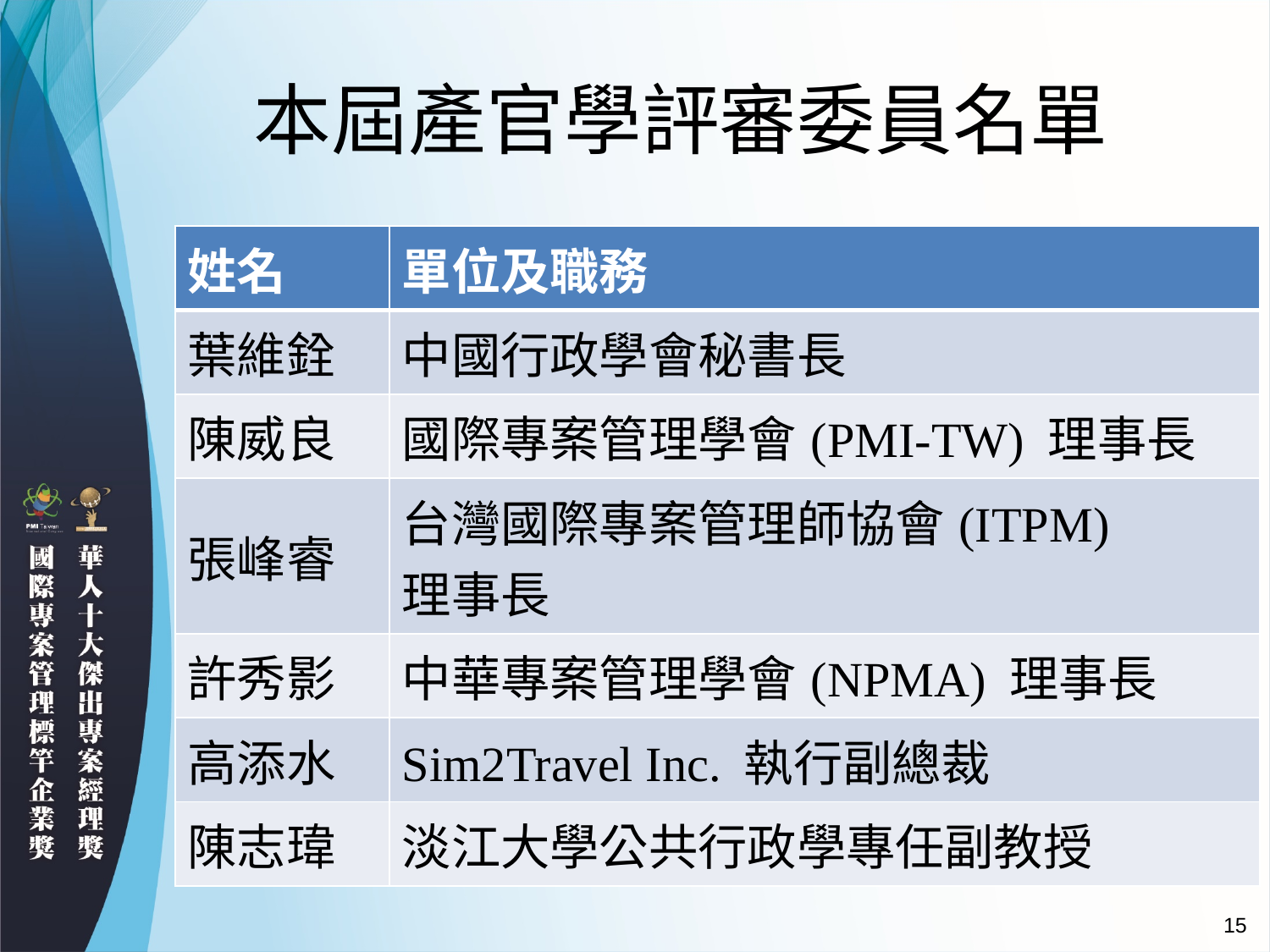

# 本屆產官學評審委員名單
| 姓名 | 單位及職務 |
| --- | --- |
| 葉維銓 | 中國行政學會秘書長 |
| 陳威良 | 國際專案管理學會(PMI-TW) 理事長 |
| 張峰睿 | 台灣國際專案管理師協會(ITPM) 理事長 |
| 許秀影 | 中華專案管理學會(NPMA) 理事長 |
| 高添水 | Sim2Travel Inc. 執行副總裁 |
| 陳志瑋 | 淡江大學公共行政學專任副教授 |
15